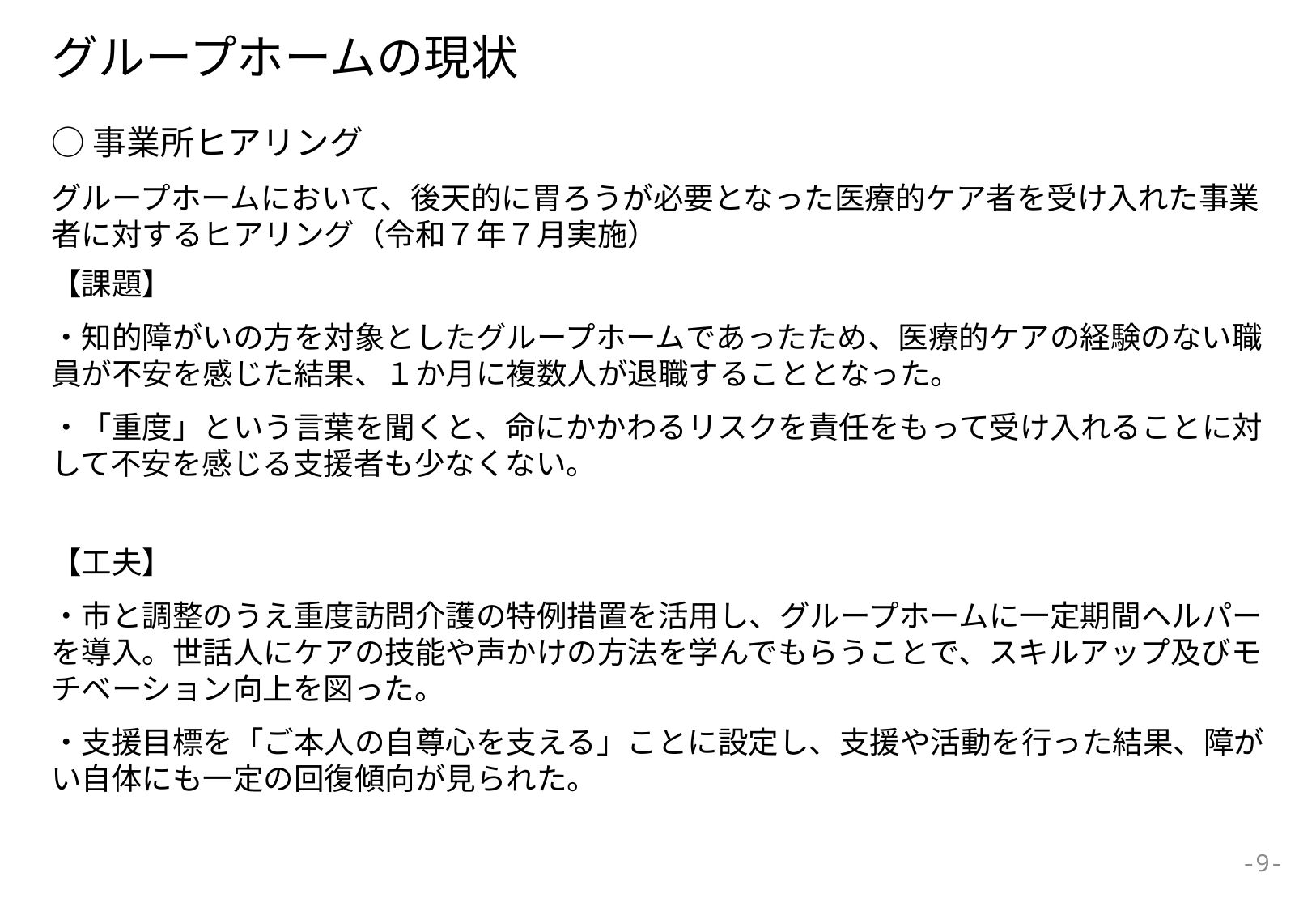

# グループホームの現状
○事業所ヒアリング
グループホームにおいて、後天的に胃ろうが必要となった医療的ケア者を受け入れた事業者に対するヒアリング（令和７年７月実施）
【課題】
・知的障がいの方を対象としたグループホームであったため、医療的ケアの経験のない職員が不安を感じた結果、１か月に複数人が退職することとなった。
・「重度」という言葉を聞くと、命にかかわるリスクを責任をもって受け入れることに対して不安を感じる支援者も少なくない。

【工夫】
・市と調整のうえ重度訪問介護の特例措置を活用し、グループホームに一定期間ヘルパーを導入。世話人にケアの技能や声かけの方法を学んでもらうことで、スキルアップ及びモチベーション向上を図った。
・支援目標を「ご本人の自尊心を支える」ことに設定し、支援や活動を行った結果、障がい自体にも一定の回復傾向が見られた。

-9-